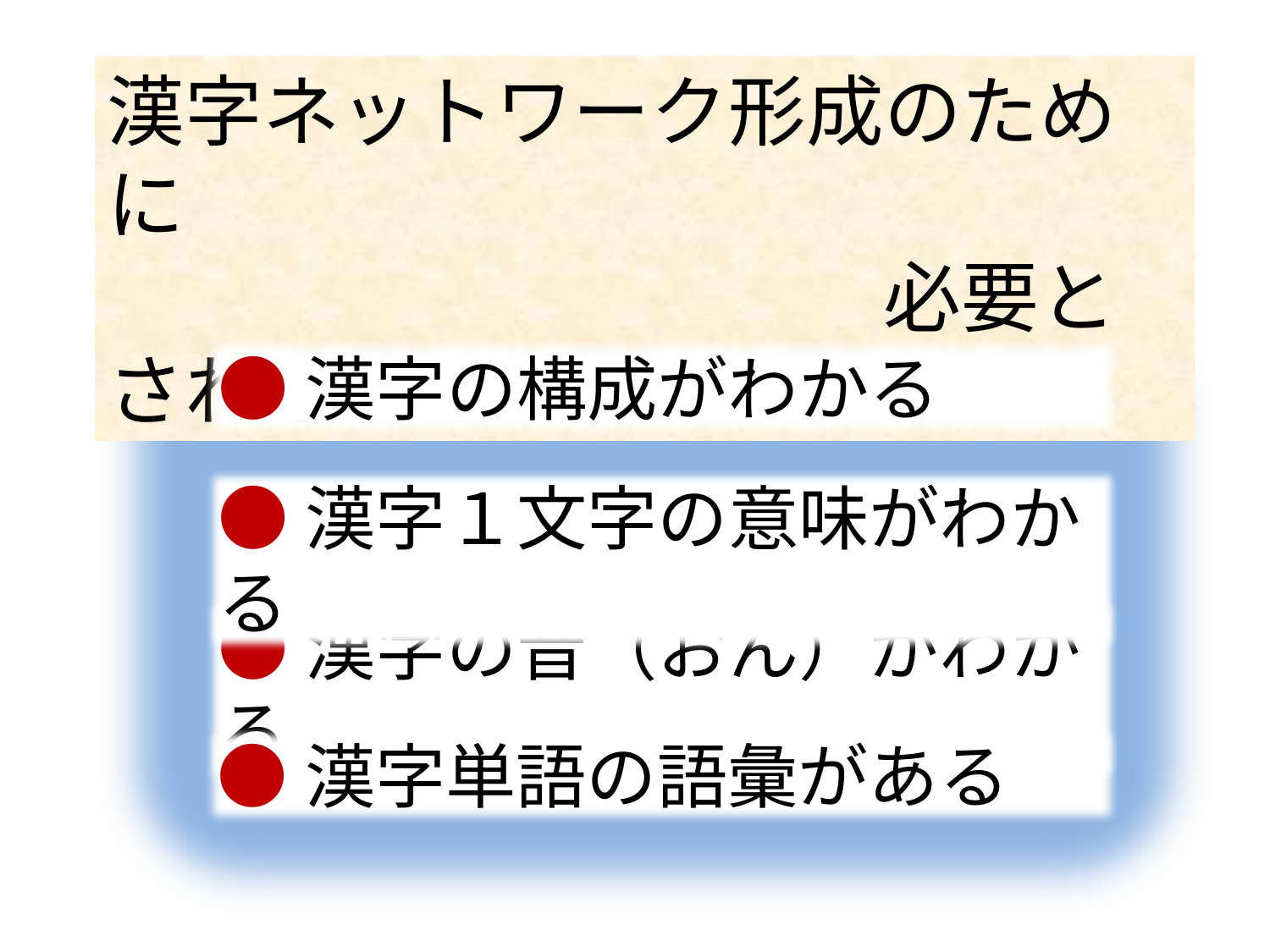

漢字ネットワーク形成のために
　　　　　　　　　　必要とされること

●漢字の構成がわかる
●漢字１文字の意味がわかる
●漢字の音（おん）がわかる
●漢字単語の語彙がある